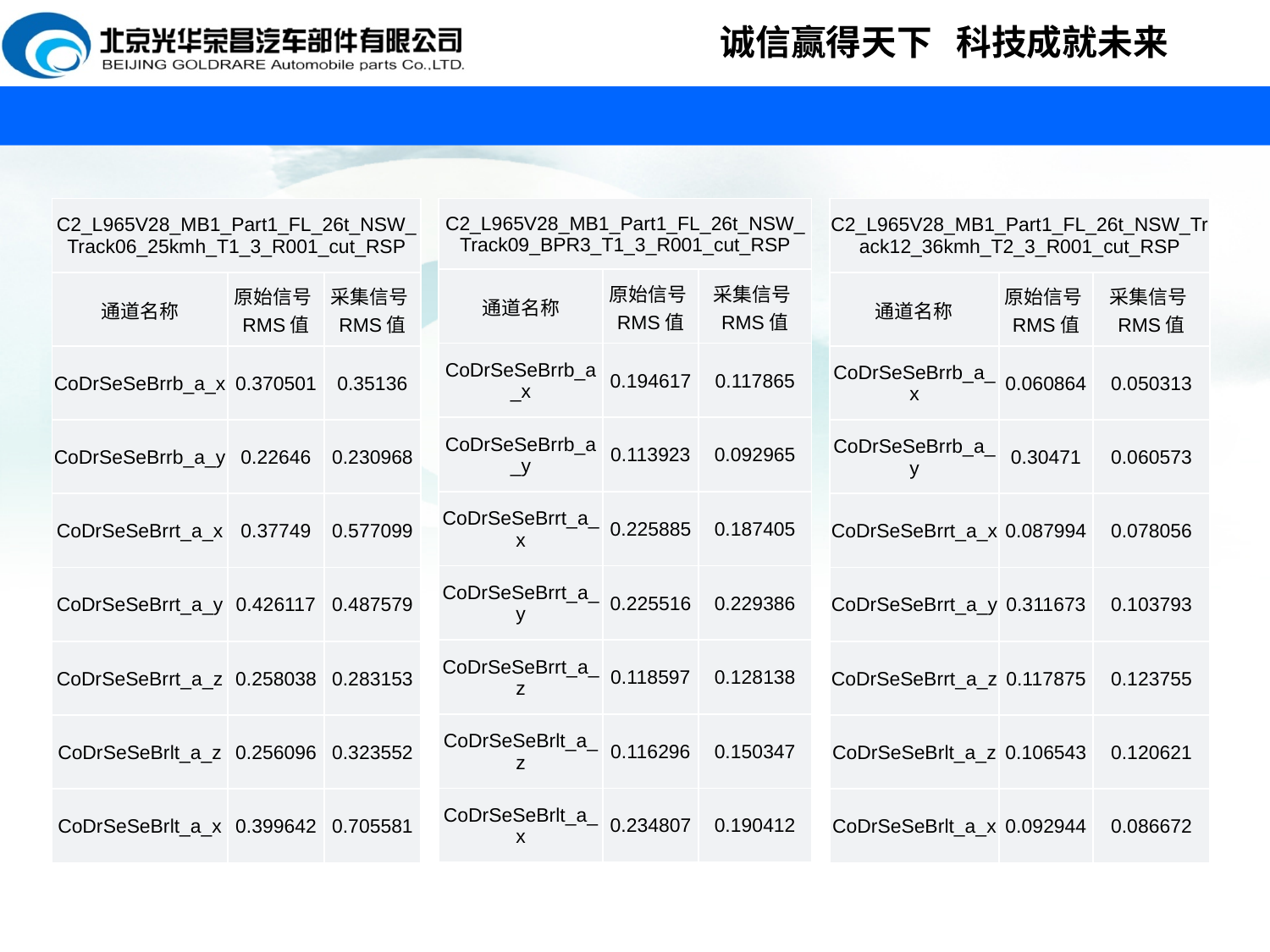

| C2\_L965V28\_MB1\_Part1\_FL\_26t\_NSW\_Track06\_25kmh\_T1\_3\_R001\_cut\_RSP |  |  |
| --- | --- | --- |
| 通道名称 | 原始信号RMS值 | 采集信号RMS值 |
| CoDrSeSeBrrb\_a\_x | 0.370501 | 0.35136 |
| CoDrSeSeBrrb\_a\_y | 0.22646 | 0.230968 |
| CoDrSeSeBrrt\_a\_x | 0.37749 | 0.577099 |
| CoDrSeSeBrrt\_a\_y | 0.426117 | 0.487579 |
| CoDrSeSeBrrt\_a\_z | 0.258038 | 0.283153 |
| CoDrSeSeBrlt\_a\_z | 0.256096 | 0.323552 |
| CoDrSeSeBrlt\_a\_x | 0.399642 | 0.705581 |
| C2\_L965V28\_MB1\_Part1\_FL\_26t\_NSW\_Track09\_BPR3\_T1\_3\_R001\_cut\_RSP |  |  |
| --- | --- | --- |
| 通道名称 | 原始信号RMS值 | 采集信号RMS值 |
| CoDrSeSeBrrb\_a\_x | 0.194617 | 0.117865 |
| CoDrSeSeBrrb\_a\_y | 0.113923 | 0.092965 |
| CoDrSeSeBrrt\_a\_x | 0.225885 | 0.187405 |
| CoDrSeSeBrrt\_a\_y | 0.225516 | 0.229386 |
| CoDrSeSeBrrt\_a\_z | 0.118597 | 0.128138 |
| CoDrSeSeBrlt\_a\_z | 0.116296 | 0.150347 |
| CoDrSeSeBrlt\_a\_x | 0.234807 | 0.190412 |
| C2\_L965V28\_MB1\_Part1\_FL\_26t\_NSW\_Track12\_36kmh\_T2\_3\_R001\_cut\_RSP |  |  |
| --- | --- | --- |
| 通道名称 | 原始信号RMS值 | 采集信号RMS值 |
| CoDrSeSeBrrb\_a\_x | 0.060864 | 0.050313 |
| CoDrSeSeBrrb\_a\_y | 0.30471 | 0.060573 |
| CoDrSeSeBrrt\_a\_x | 0.087994 | 0.078056 |
| CoDrSeSeBrrt\_a\_y | 0.311673 | 0.103793 |
| CoDrSeSeBrrt\_a\_z | 0.117875 | 0.123755 |
| CoDrSeSeBrlt\_a\_z | 0.106543 | 0.120621 |
| CoDrSeSeBrlt\_a\_x | 0.092944 | 0.086672 |